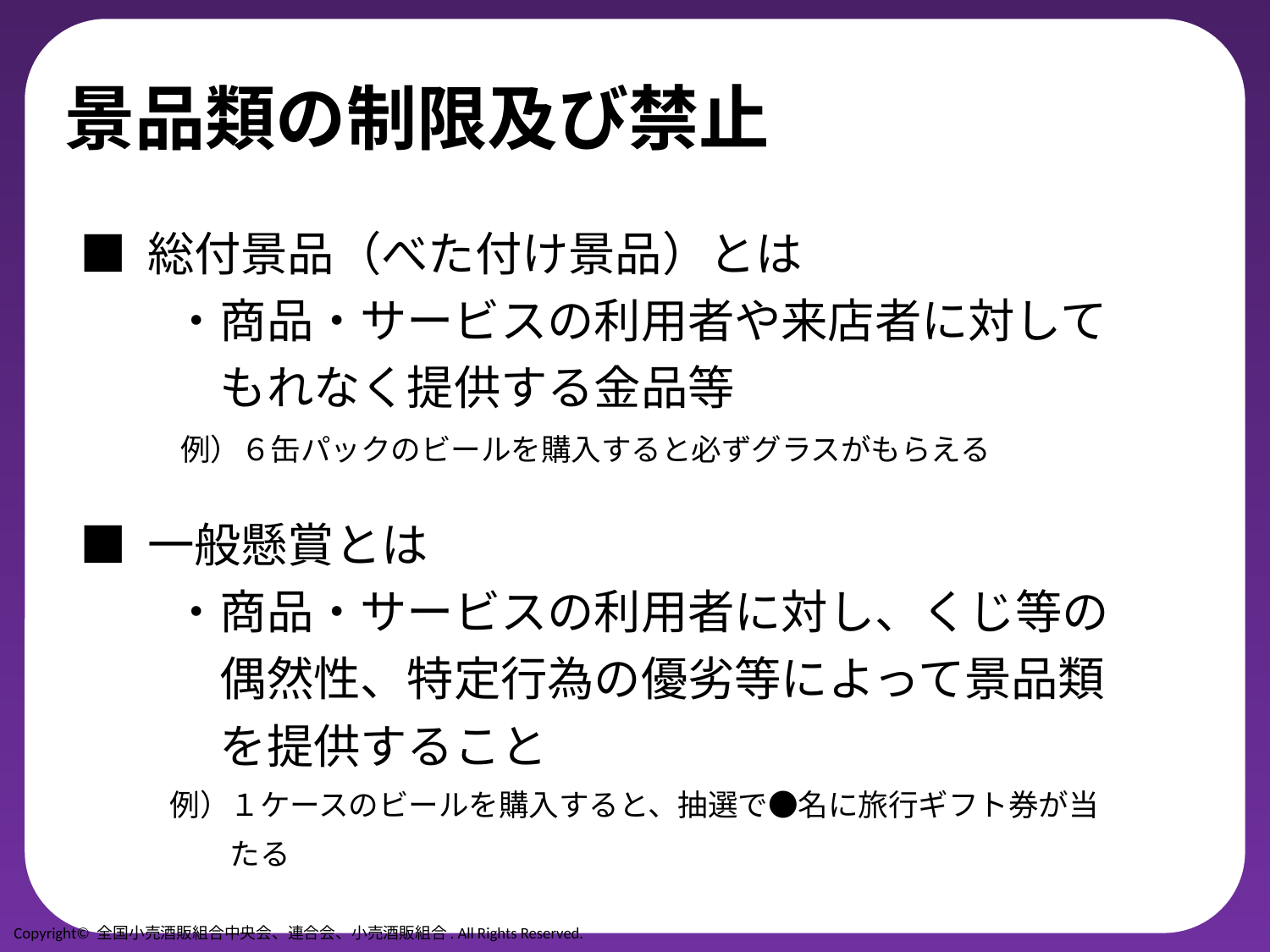

# 景品類の制限及び禁止
■ 総付景品（べた付け景品）とは
　　・商品・サービスの利用者や来店者に対して
　　　もれなく提供する金品等
　　　例）６缶パックのビールを購入すると必ずグラスがもらえる

■ 一般懸賞とは
　　・商品・サービスの利用者に対し、くじ等の
　　　偶然性、特定行為の優劣等によって景品類
　　　を提供すること
　　　例）１ケースのビールを購入すると、抽選で●名に旅行ギフト券が当
　　　　　たる
Copyright© 全国小売酒販組合中央会、連合会、小売酒販組合. All Rights Reserved.